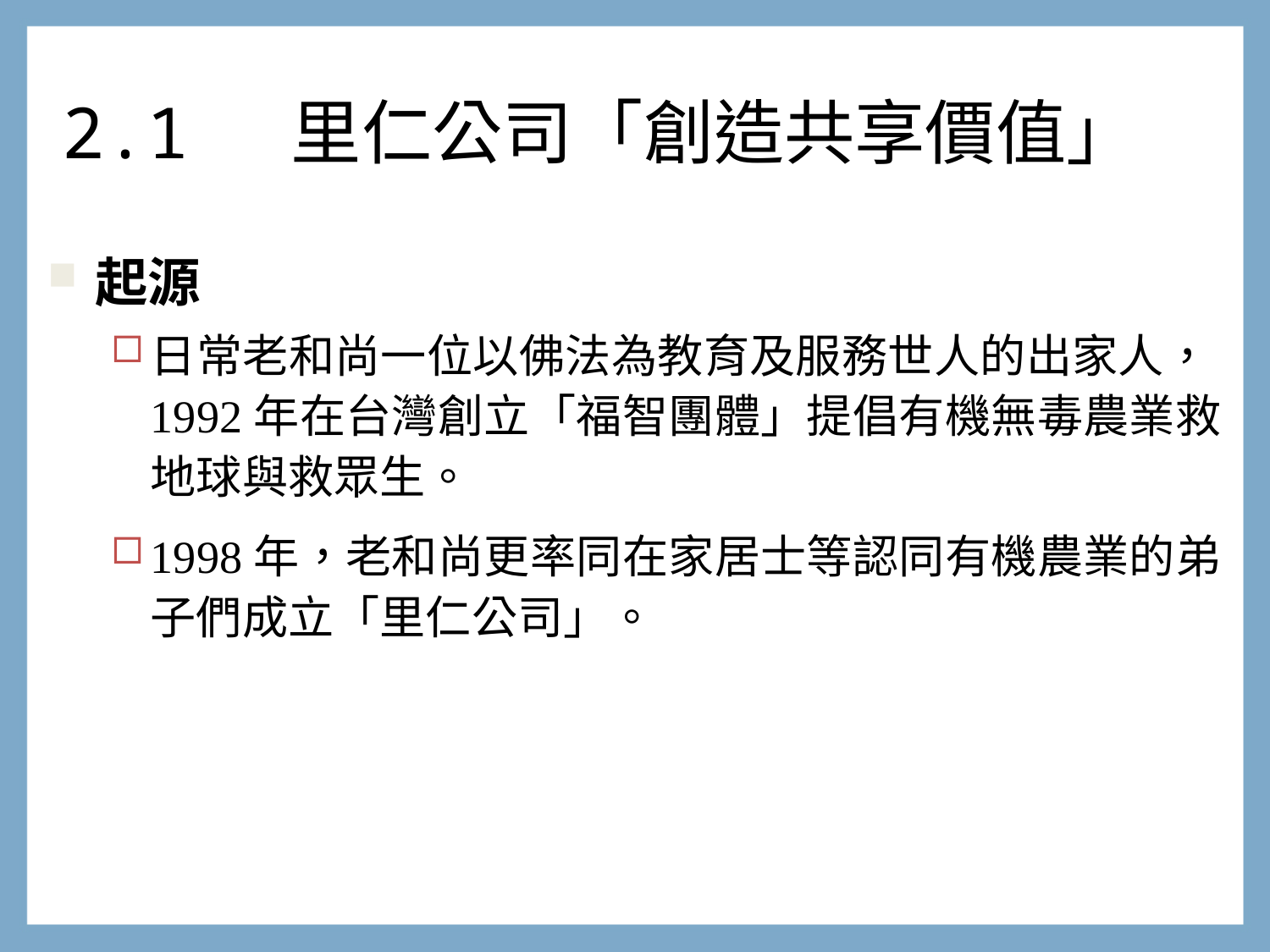

# 2.1  里仁公司「創造共享價值」
起源
日常老和尚一位以佛法為教育及服務世人的出家人，1992年在台灣創立「福智團體」提倡有機無毒農業救地球與救眾生。
1998年，老和尚更率同在家居士等認同有機農業的弟子們成立「里仁公司」。